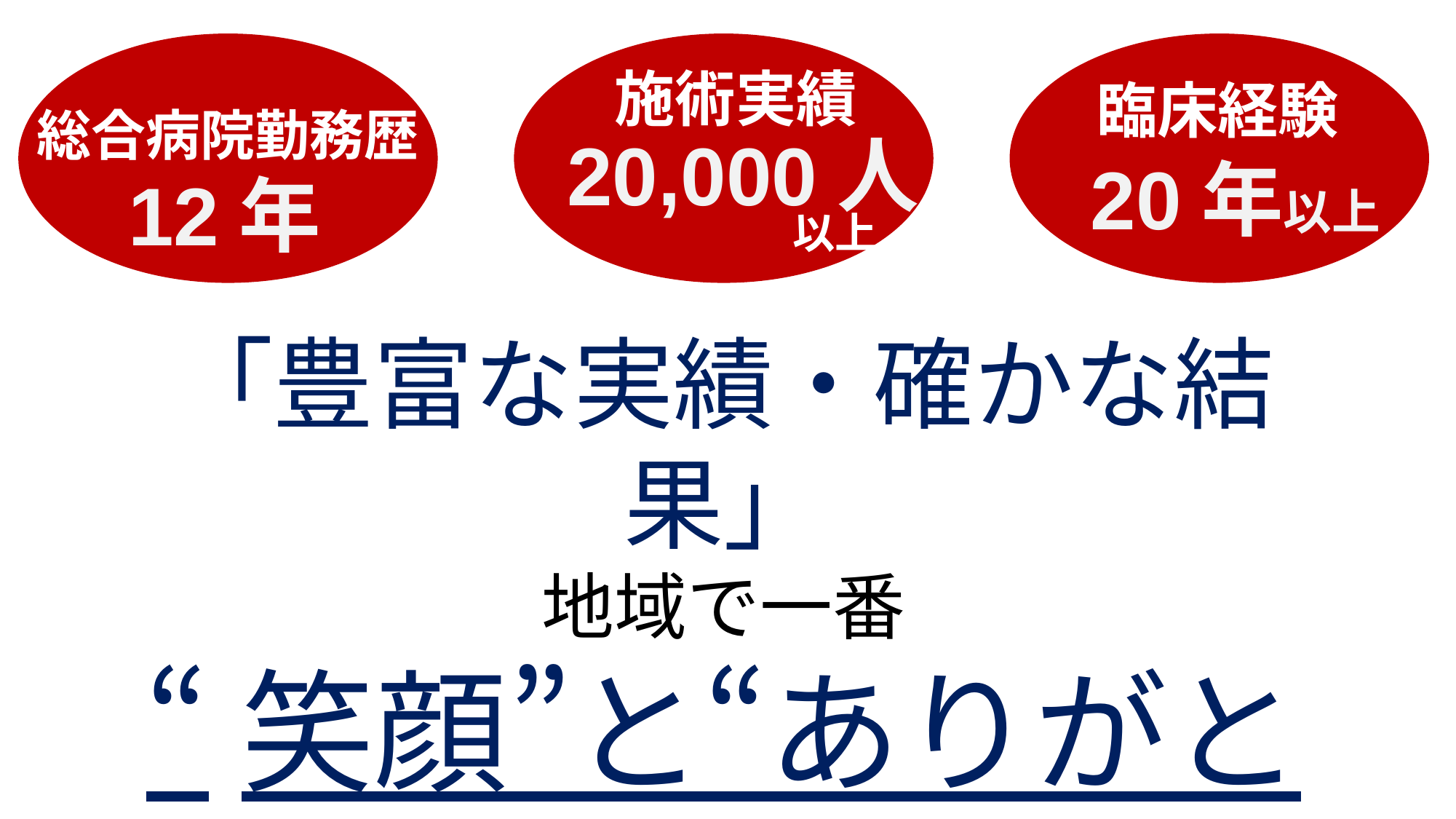

施術実績
臨床経験
総合病院勤務歴
20,000人
20年以上
12年
以上
「豊富な実績・確かな結果」
地域で一番
“笑顔”と“ありがとう”が集まる接骨院を目指しています！